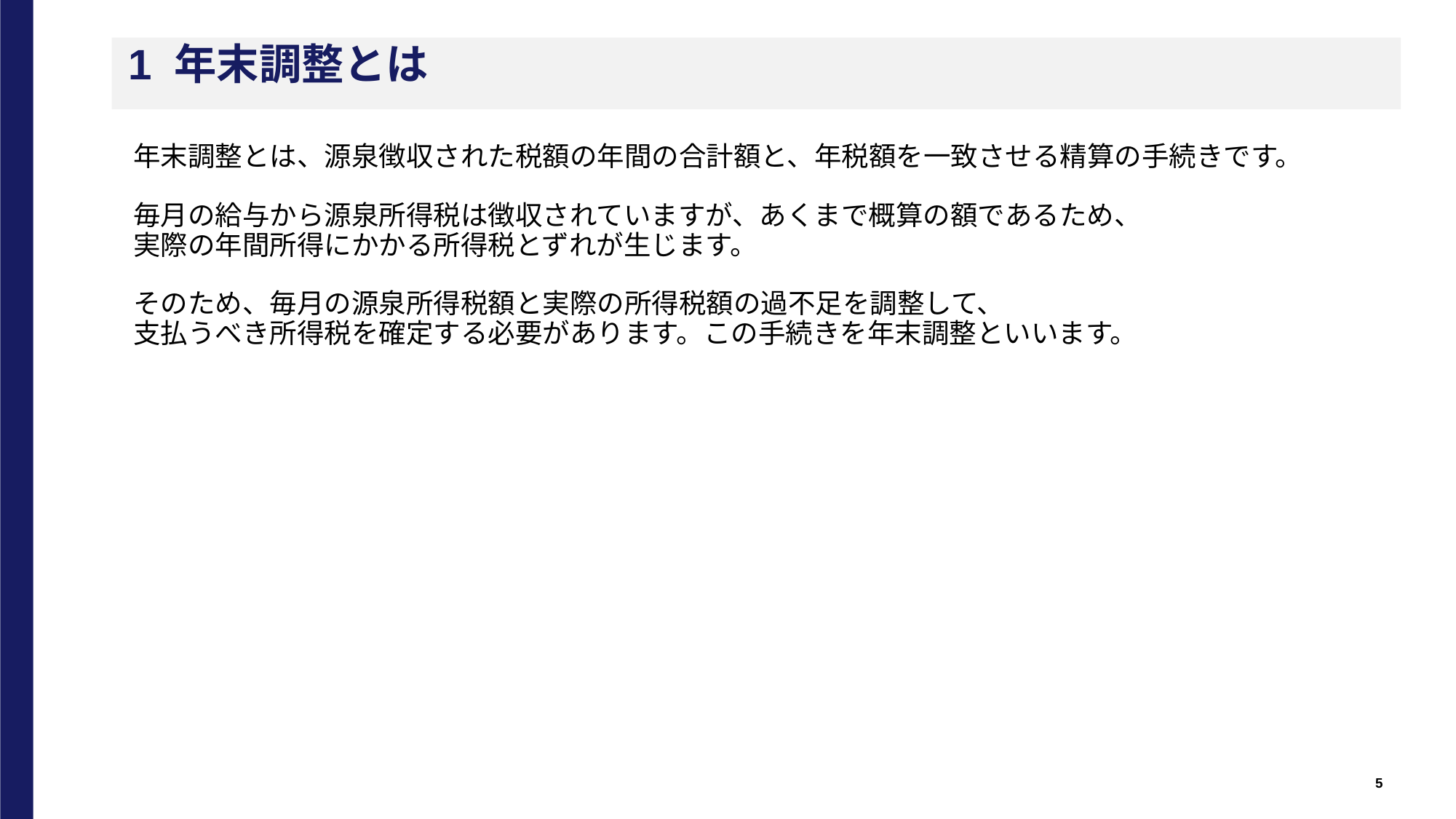

1 年末調整とは
年末調整とは、源泉徴収された税額の年間の合計額と、年税額を一致させる精算の手続きです。

毎月の給与から源泉所得税は徴収されていますが、あくまで概算の額であるため、
実際の年間所得にかかる所得税とずれが生じます。

そのため、毎月の源泉所得税額と実際の所得税額の過不足を調整して、
支払うべき所得税を確定する必要があります。この手続きを年末調整といいます。